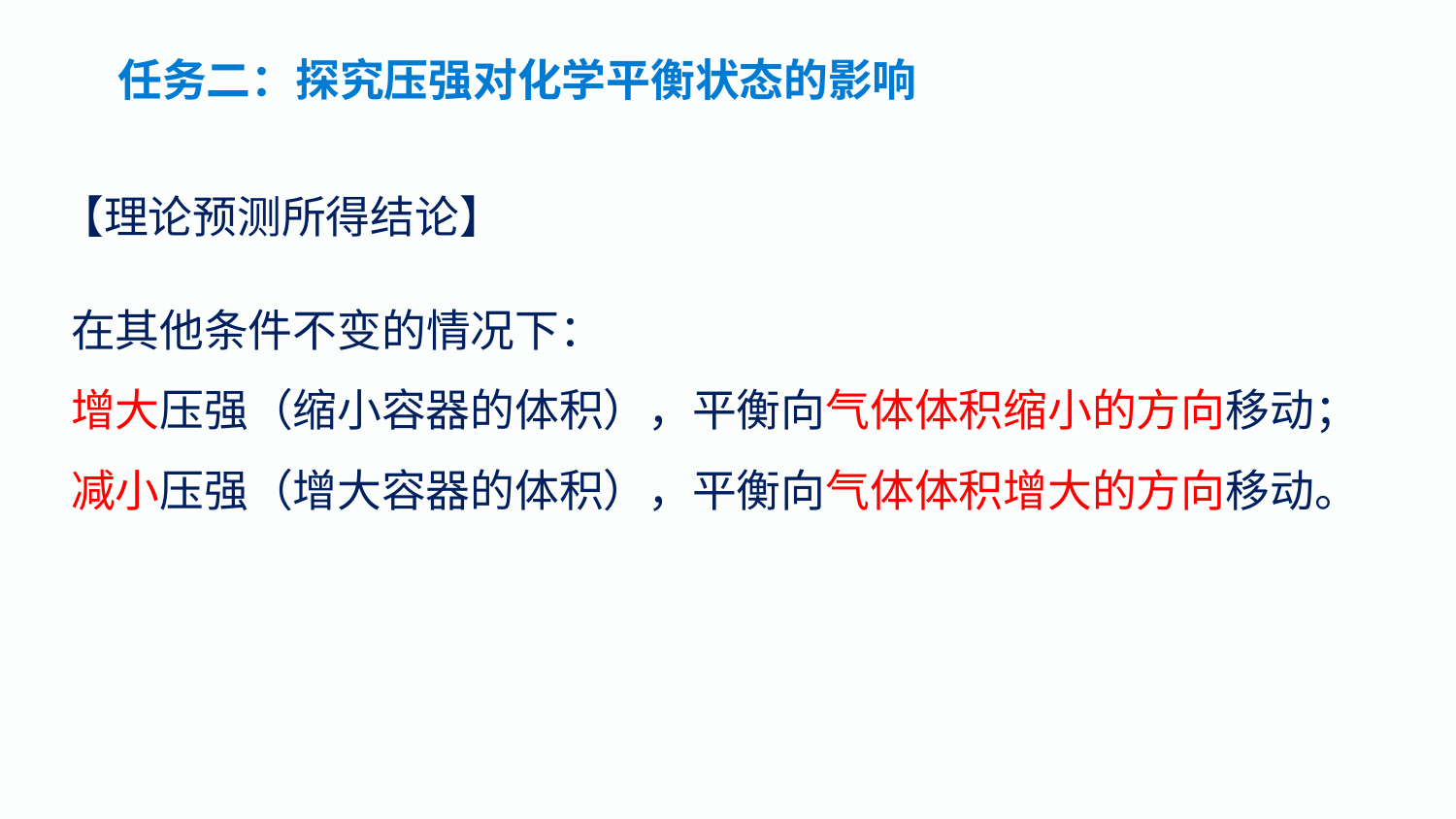

任务二：探究压强对化学平衡状态的影响
【理论预测所得结论】
在其他条件不变的情况下：
增大压强（缩小容器的体积），平衡向气体体积缩小的方向移动；
减小压强（增大容器的体积），平衡向气体体积增大的方向移动。